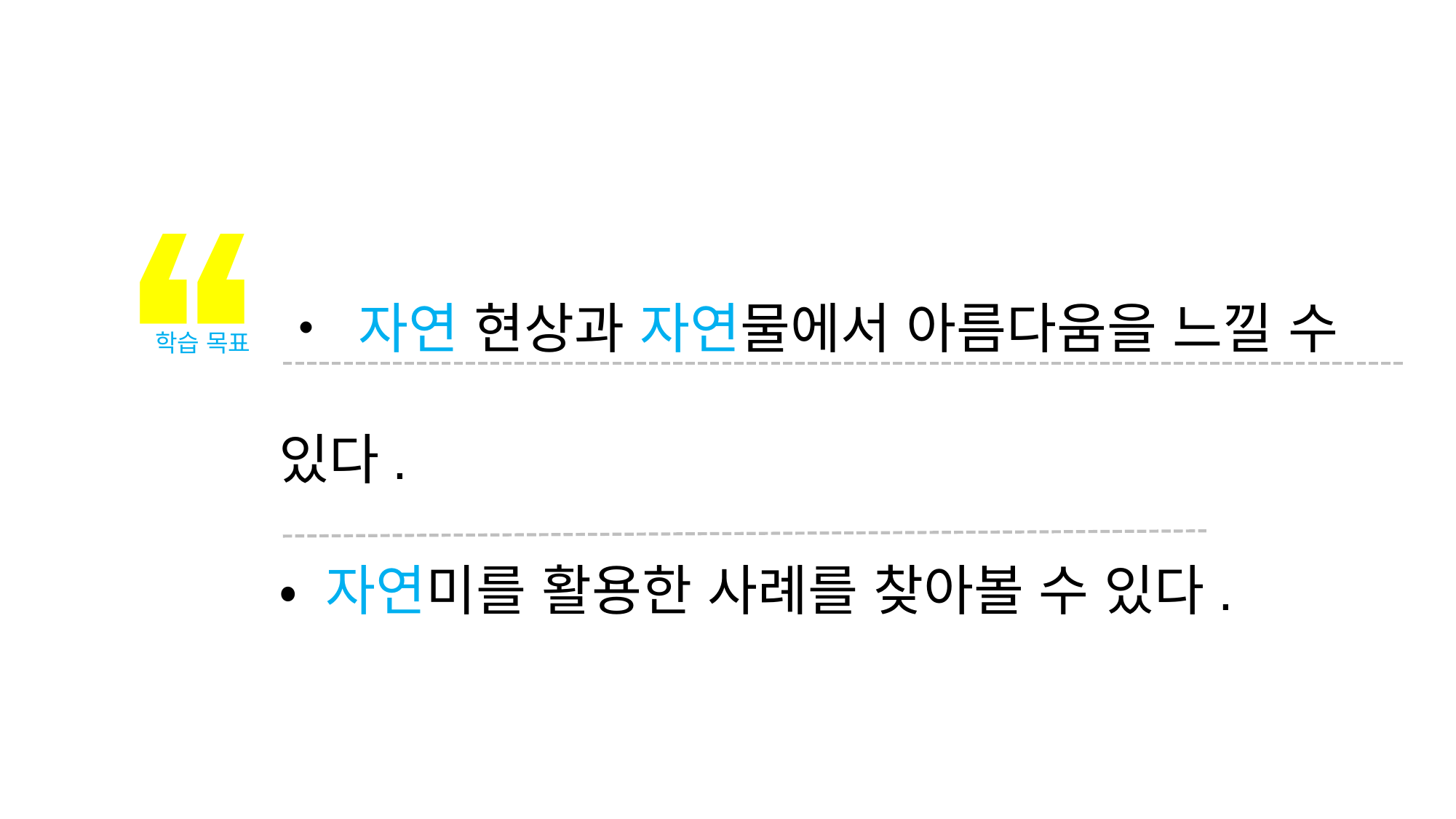

“
• 자연 현상과 자연물에서 아름다움을 느낄 수 있다.
• 자연미를 활용한 사례를 찾아볼 수 있다.
학습 목표